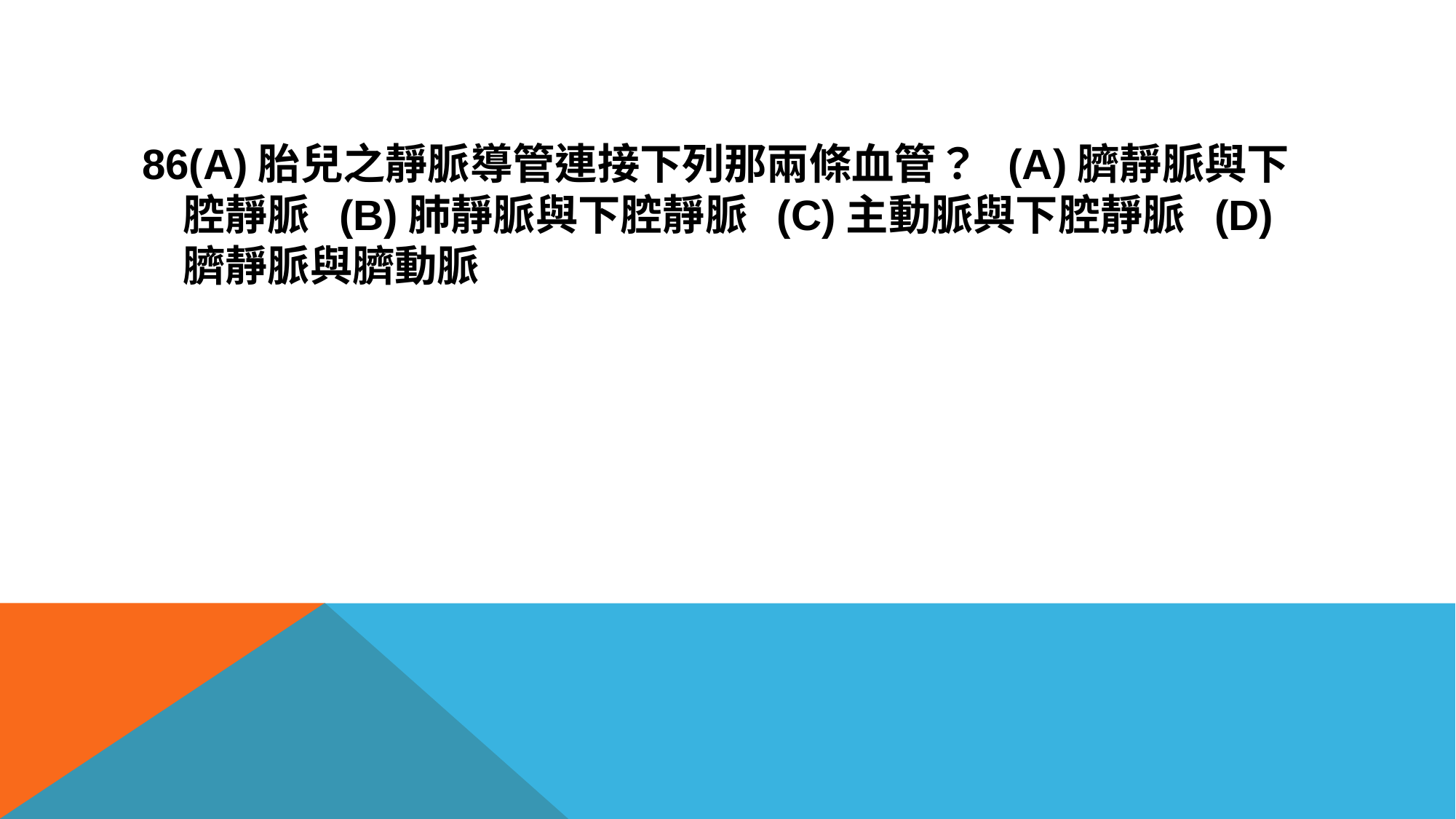

#
86(A)胎兒之靜脈導管連接下列那兩條血管？  (A)臍靜脈與下腔靜脈  (B)肺靜脈與下腔靜脈  (C)主動脈與下腔靜脈  (D)臍靜脈與臍動脈